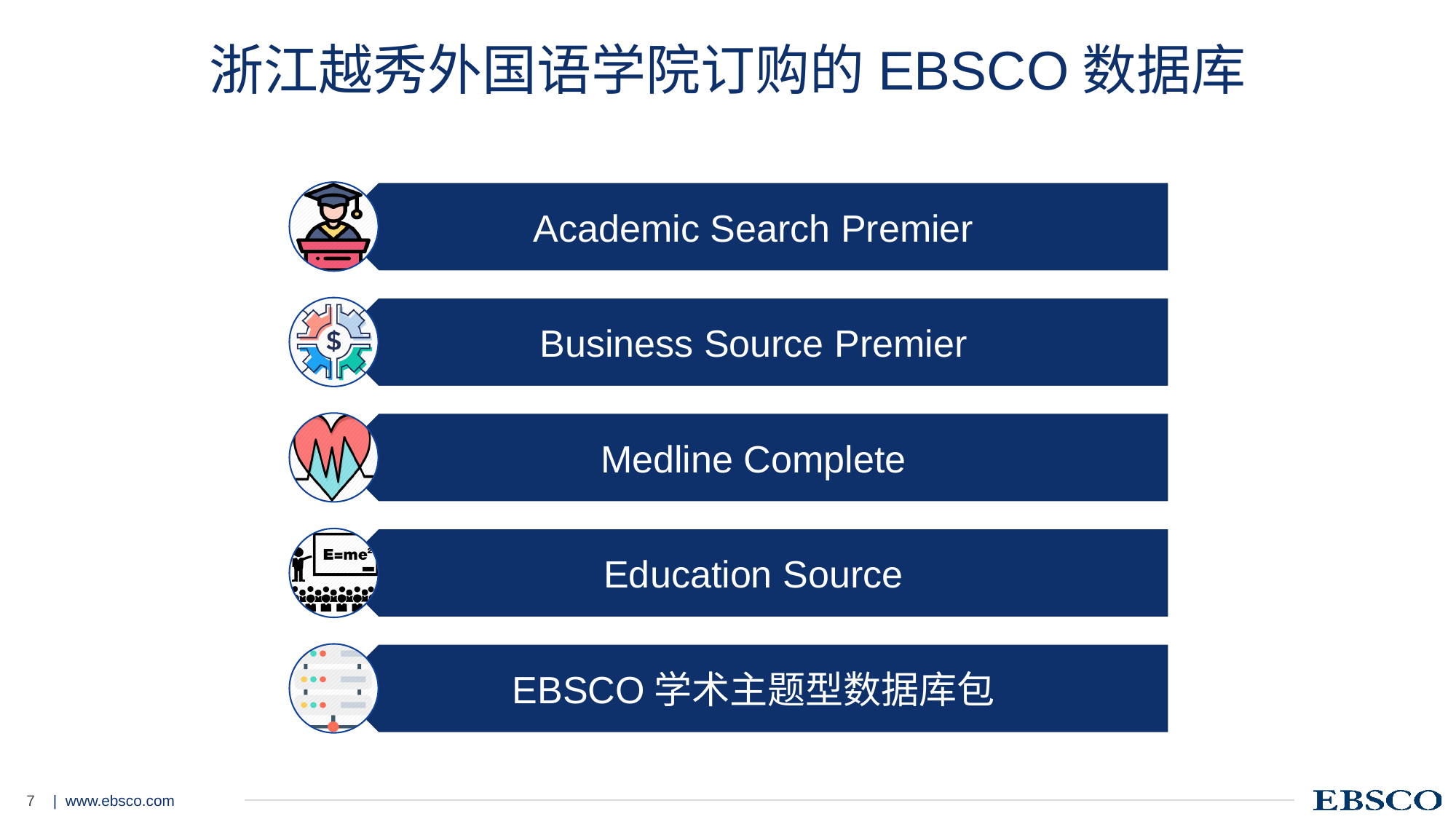

# 浙江越秀外国语学院订购的EBSCO数据库
Academic Search Premier
Business Source Premier
Medline Complete
Education Source
EBSCO学术主题型数据库包